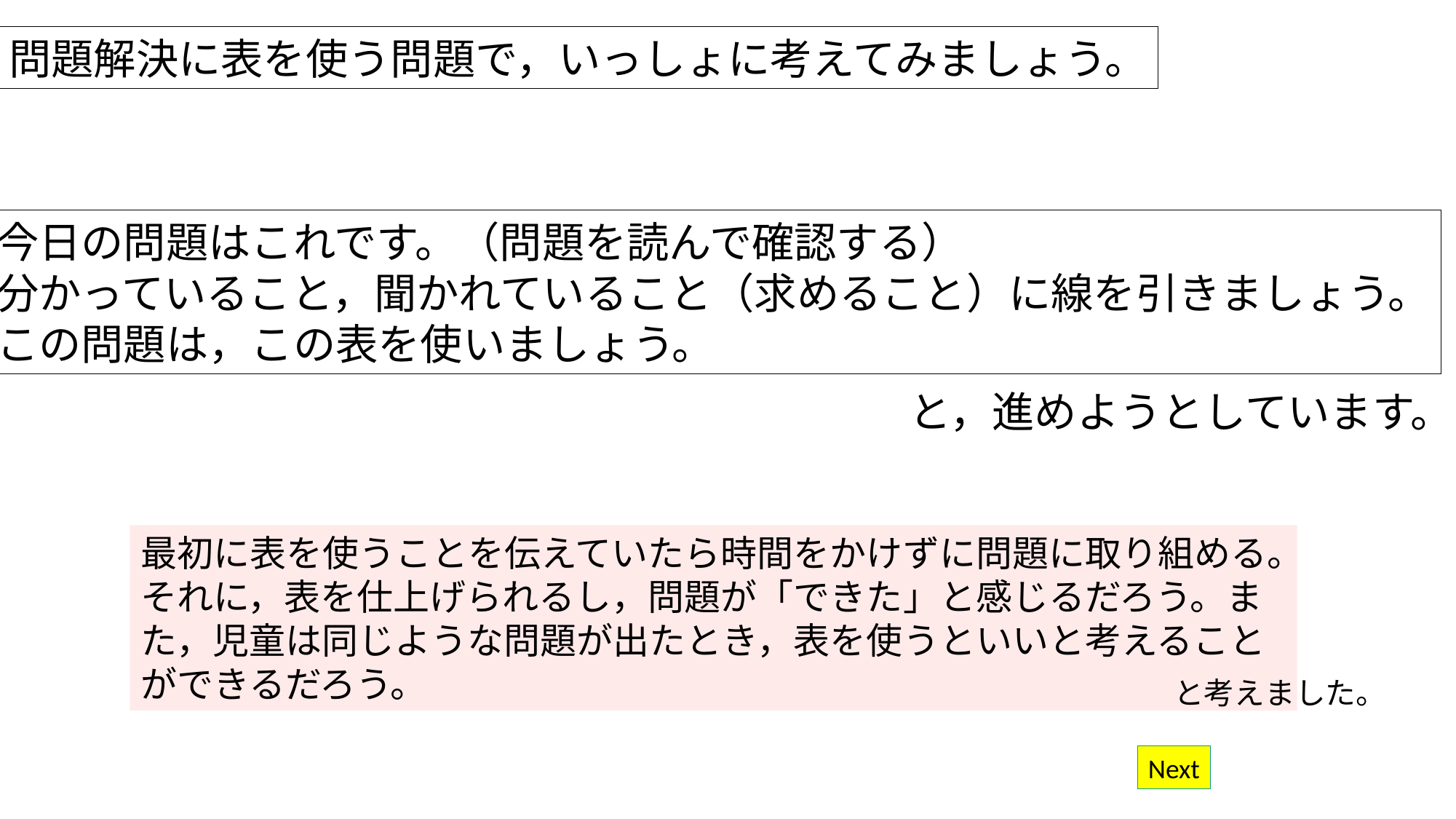

問題解決に表を使う問題で，いっしょに考えてみましょう。
今日の問題はこれです。（問題を読んで確認する）
分かっていること，聞かれていること（求めること）に線を引きましょう。
この問題は，この表を使いましょう。
と，進めようとしています。
最初に表を使うことを伝えていたら時間をかけずに問題に取り組める。それに，表を仕上げられるし，問題が「できた」と感じるだろう。また，児童は同じような問題が出たとき，表を使うといいと考えることができるだろう。
と考えました。
Next